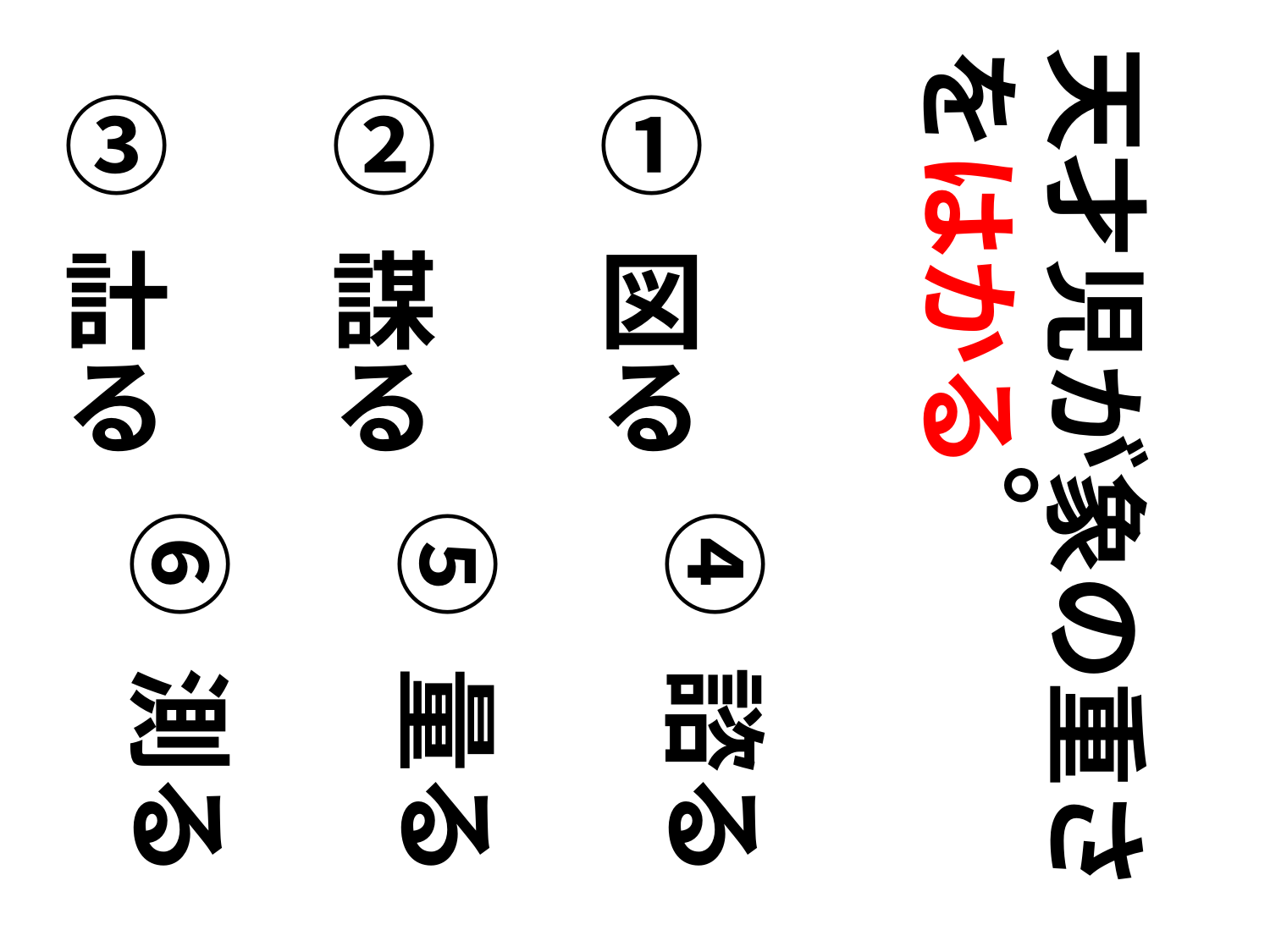

天才児が象の重さをはかる

① 図る

② 謀る

③ 計る
。

④ 諮る

⑤ 量る

⑥ 測る